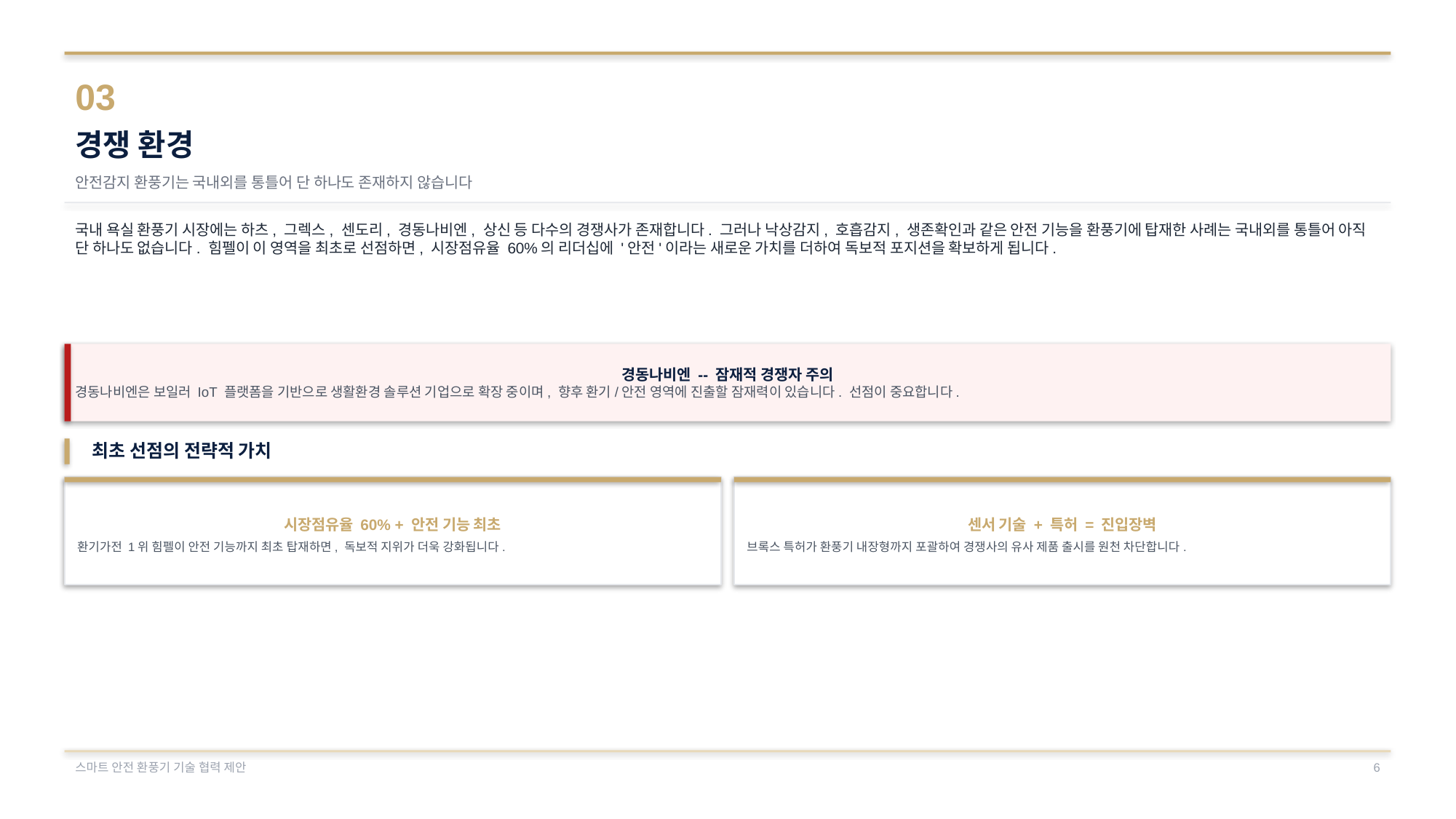

03
경쟁 환경
안전감지 환풍기는 국내외를 통틀어 단 하나도 존재하지 않습니다

국내 욕실 환풍기 시장에는 하츠, 그렉스, 센도리, 경동나비엔, 상신 등 다수의 경쟁사가 존재합니다. 그러나 낙상감지, 호흡감지, 생존확인과 같은 안전 기능을 환풍기에 탑재한 사례는 국내외를 통틀어 아직 단 하나도 없습니다. 힘펠이 이 영역을 최초로 선점하면, 시장점유율 60%의 리더십에 '안전'이라는 새로운 가치를 더하여 독보적 포지션을 확보하게 됩니다.
경동나비엔 -- 잠재적 경쟁자 주의
경동나비엔은 보일러 IoT 플랫폼을 기반으로 생활환경 솔루션 기업으로 확장 중이며, 향후 환기/안전 영역에 진출할 잠재력이 있습니다. 선점이 중요합니다.

최초 선점의 전략적 가치

시장점유율 60% + 안전 기능 최초
환기가전 1위 힘펠이 안전 기능까지 최초 탑재하면, 독보적 지위가 더욱 강화됩니다.

센서 기술 + 특허 = 진입장벽
브록스 특허가 환풍기 내장형까지 포괄하여 경쟁사의 유사 제품 출시를 원천 차단합니다.

스마트 안전 환풍기 기술 협력 제안
6